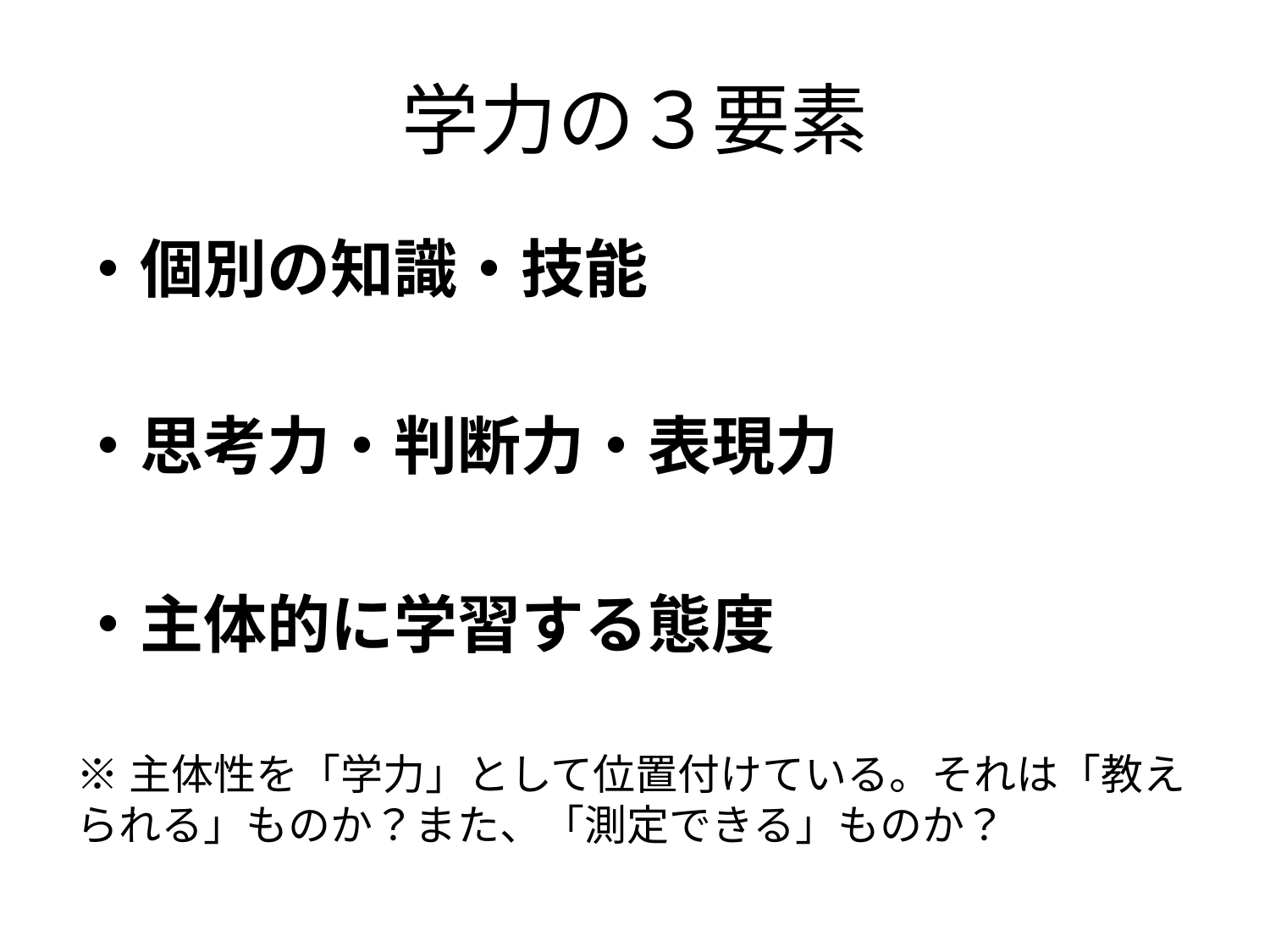

# 学力の３要素
・個別の知識・技能

・思考力・判断力・表現力

・主体的に学習する態度

※主体性を「学力」として位置付けている。それは「教えられる」ものか？また、「測定できる」ものか？